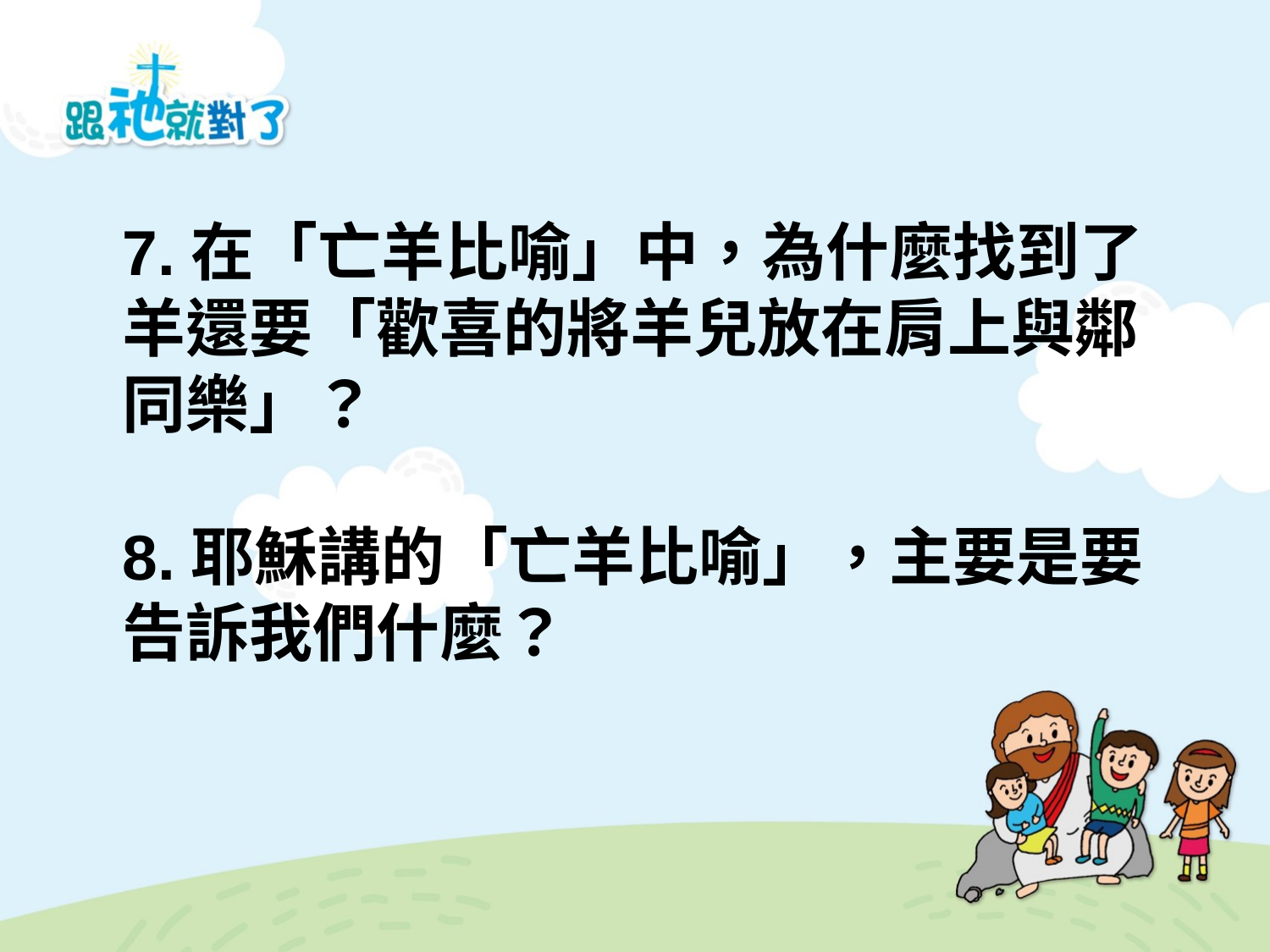

7.在「亡羊比喻」中，為什麼找到了羊還要「歡喜的將羊兒放在肩上與鄰同樂」？

8.耶穌講的「亡羊比喻」，主要是要告訴我們什麼？